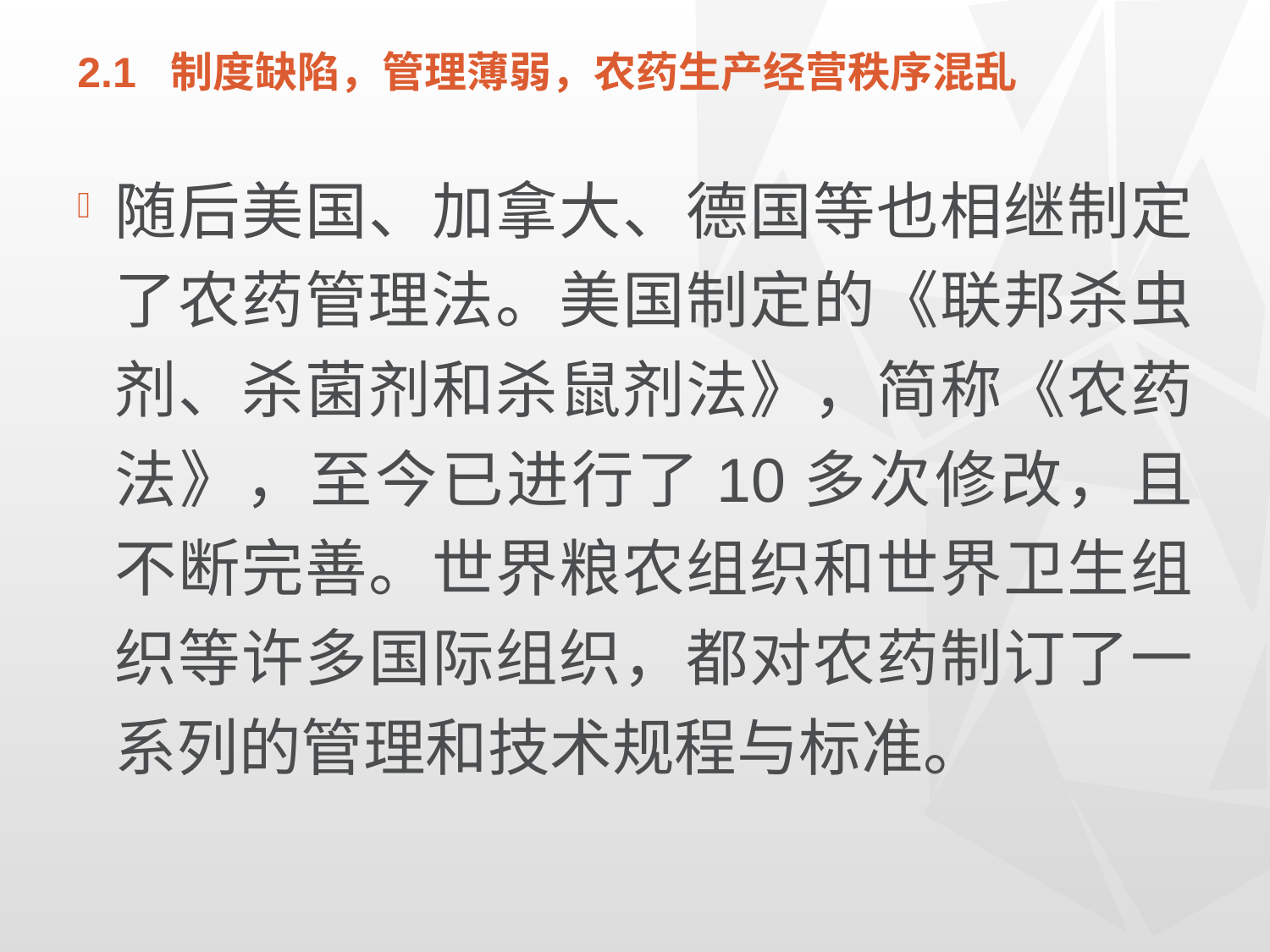

# 2.1  制度缺陷，管理薄弱，农药生产经营秩序混乱
随后美国、加拿大、德国等也相继制定了农药管理法。美国制定的《联邦杀虫剂、杀菌剂和杀鼠剂法》，简称《农药法》，至今已进行了10多次修改，且不断完善。世界粮农组织和世界卫生组织等许多国际组织，都对农药制订了一系列的管理和技术规程与标准。